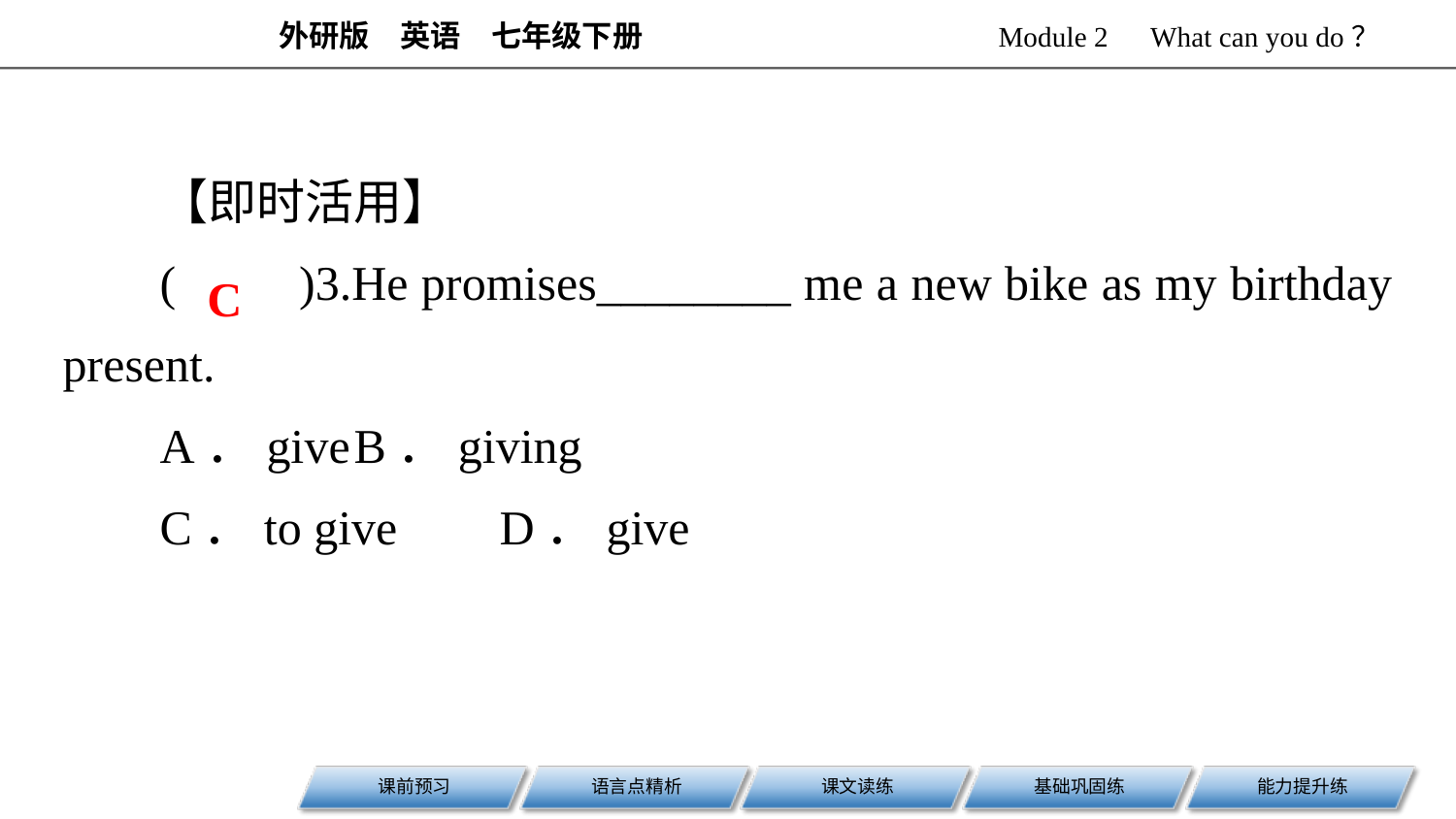

【即时活用】
(　　)3.He promises________ me a new bike as my birthday present.
A．give	B．giving
C．to give	D．give
C